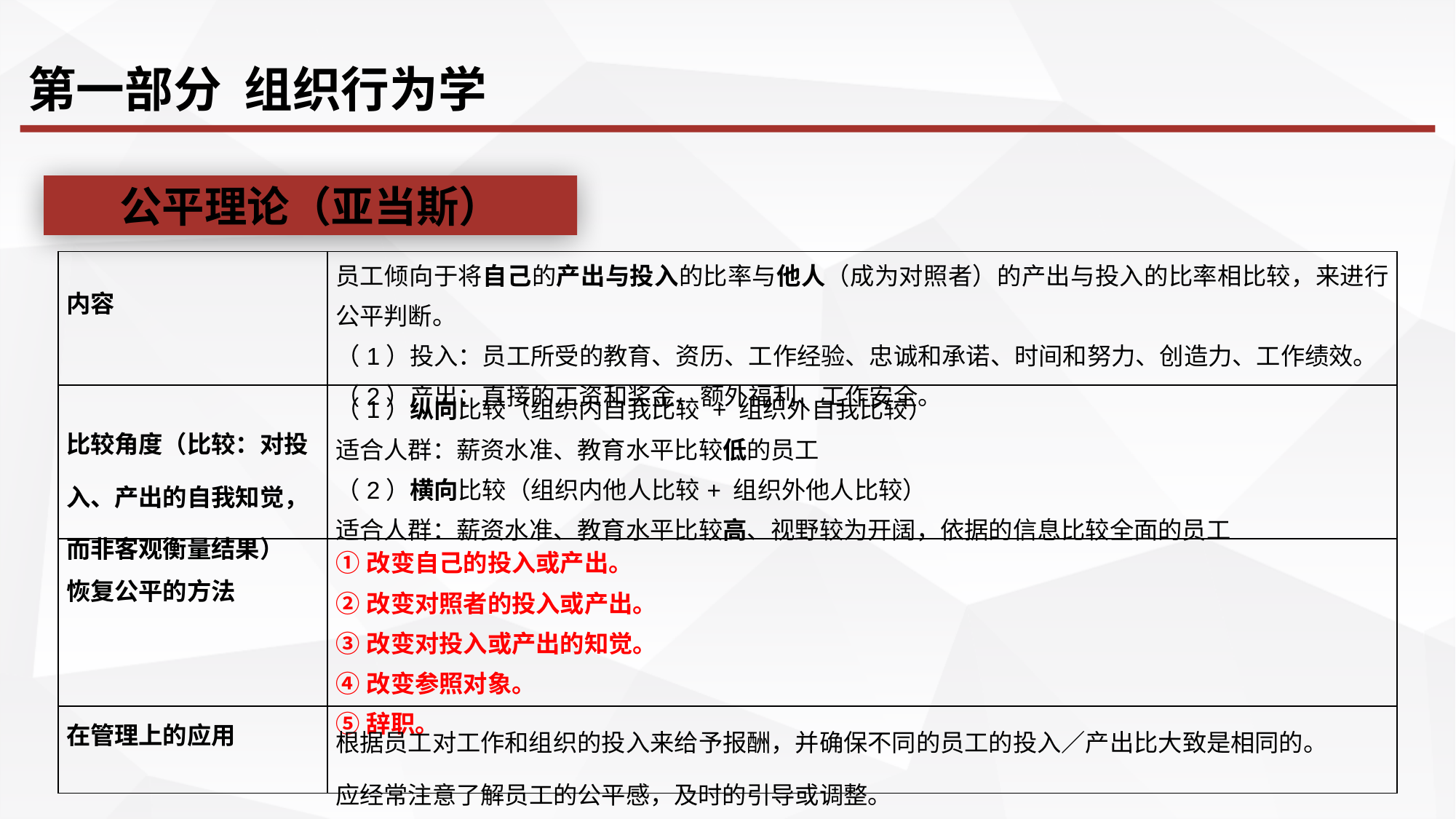

第一部分  组织行为学

公平理论（亚当斯）
| 内容 | 员工倾向于将自己的产出与投入的比率与他人（成为对照者）的产出与投入的比率相比较，来进行公平判断。 （1）投入：员工所受的教育、资历、工作经验、忠诚和承诺、时间和努力、创造力、工作绩效。 （2）产出：直接的工资和奖金、额外福利、工作安全。 |
| --- | --- |
| 比较角度（比较：对投入、产出的自我知觉，而非客观衡量结果） | （1）纵向比较（组织内自我比较 + 组织外自我比较） 适合人群：薪资水准、教育水平比较低的员工 （2）横向比较（组织内他人比较+ 组织外他人比较） 适合人群：薪资水准、教育水平比较高、视野较为开阔，依据的信息比较全面的员工 |
| 恢复公平的方法 | ①改变自己的投入或产出。 ②改变对照者的投入或产出。 ③改变对投入或产出的知觉。 ④改变参照对象。 ⑤辞职。 |
| 在管理上的应用 | 根据员工对工作和组织的投入来给予报酬，并确保不同的员工的投入／产出比大致是相同的。 应经常注意了解员工的公平感，及时的引导或调整。 |